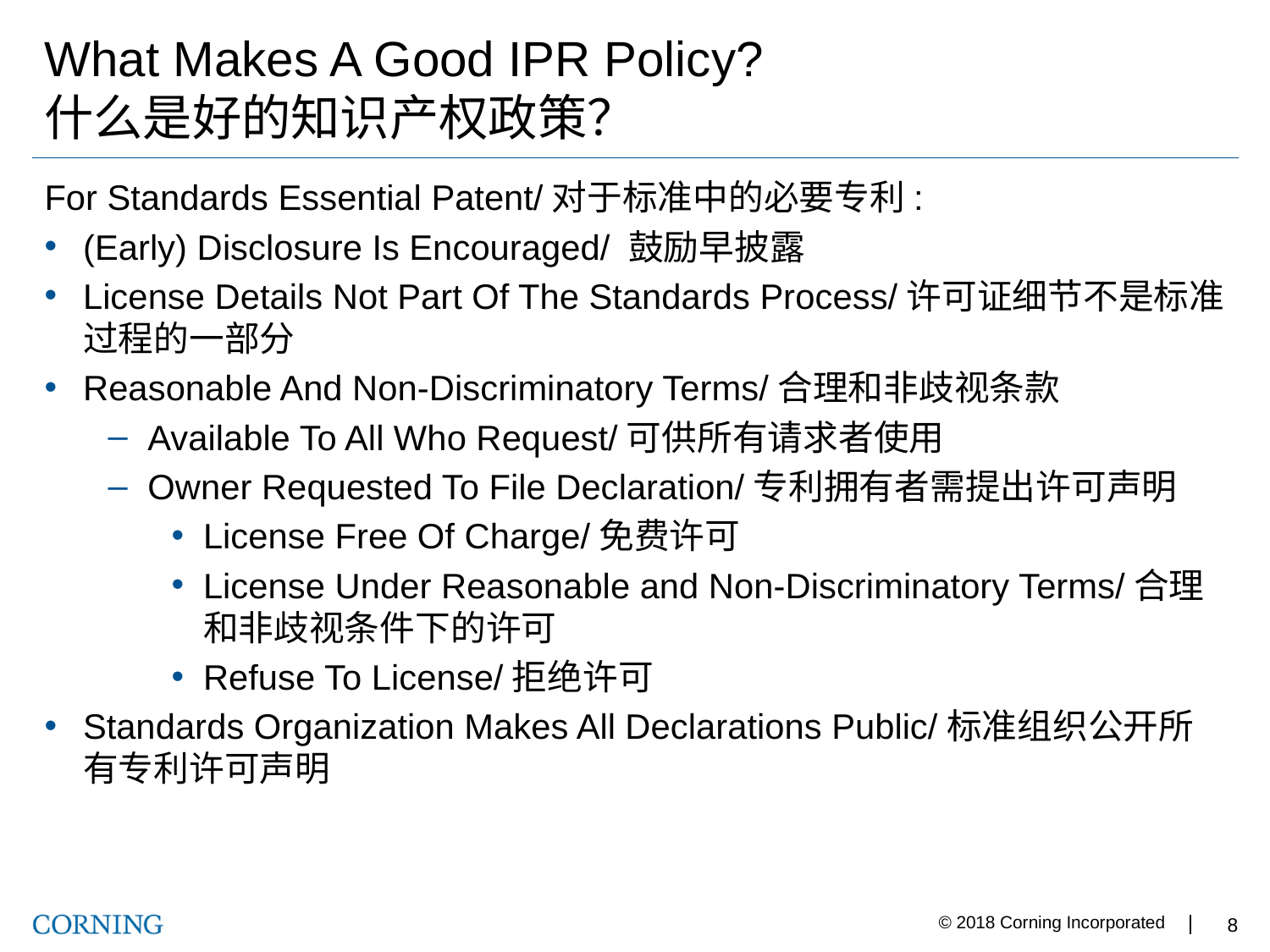

# What Makes A Good IPR Policy? 什么是好的知识产权政策？
For Standards Essential Patent/对于标准中的必要专利:
(Early) Disclosure Is Encouraged/ 鼓励早披露
License Details Not Part Of The Standards Process/许可证细节不是标准过程的一部分
Reasonable And Non-Discriminatory Terms/合理和非歧视条款
Available To All Who Request/可供所有请求者使用
Owner Requested To File Declaration/专利拥有者需提出许可声明
License Free Of Charge/免费许可
License Under Reasonable and Non-Discriminatory Terms/合理和非歧视条件下的许可
Refuse To License/拒绝许可
Standards Organization Makes All Declarations Public/标准组织公开所有专利许可声明